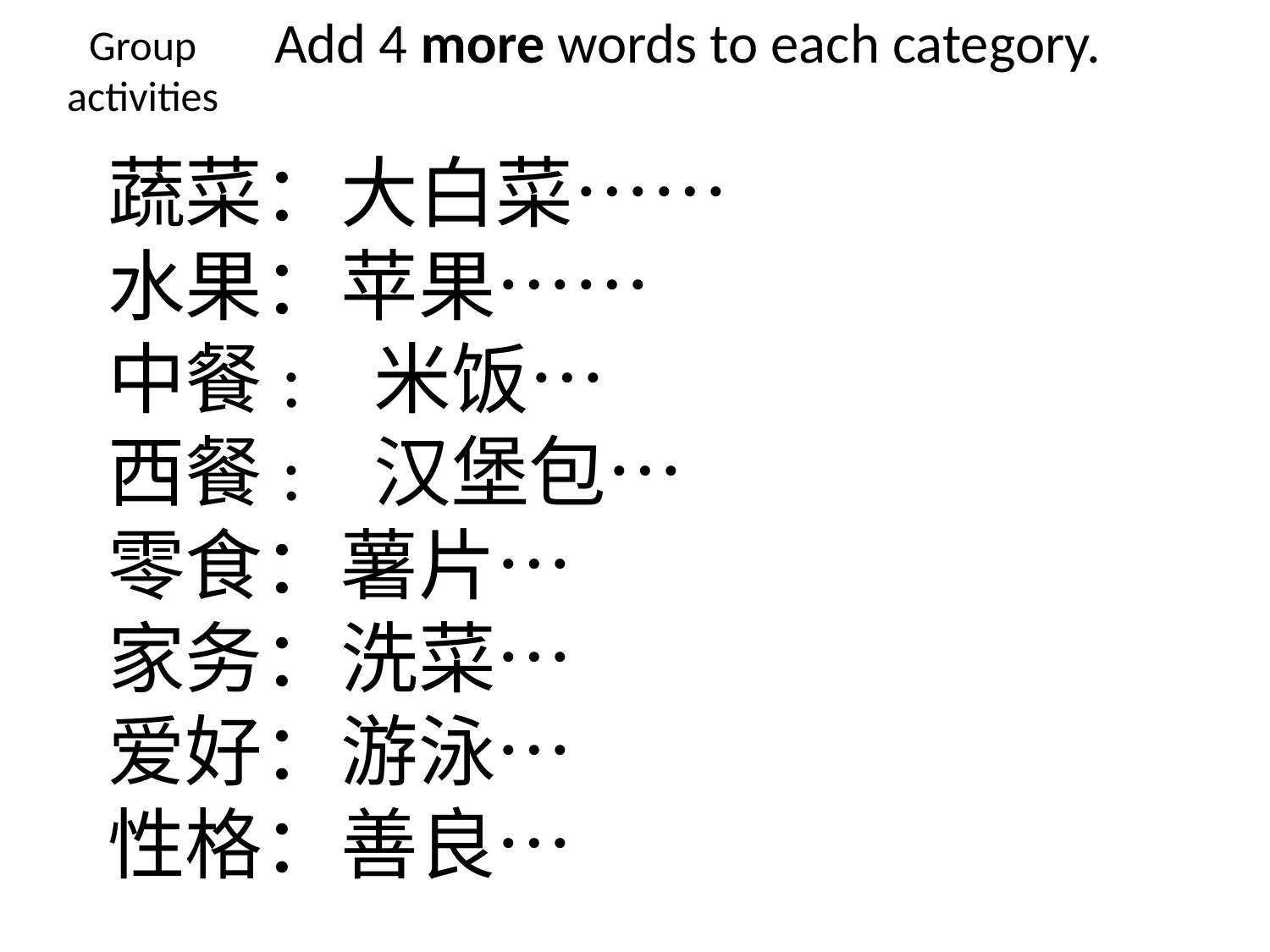

Add 4 more words to each category.
# Group activities
蔬菜：大白菜……
水果：苹果……
中餐:   米饭…
西餐:   汉堡包…
零食：薯片…
家务：洗菜…
爱好：游泳…
性格：善良…